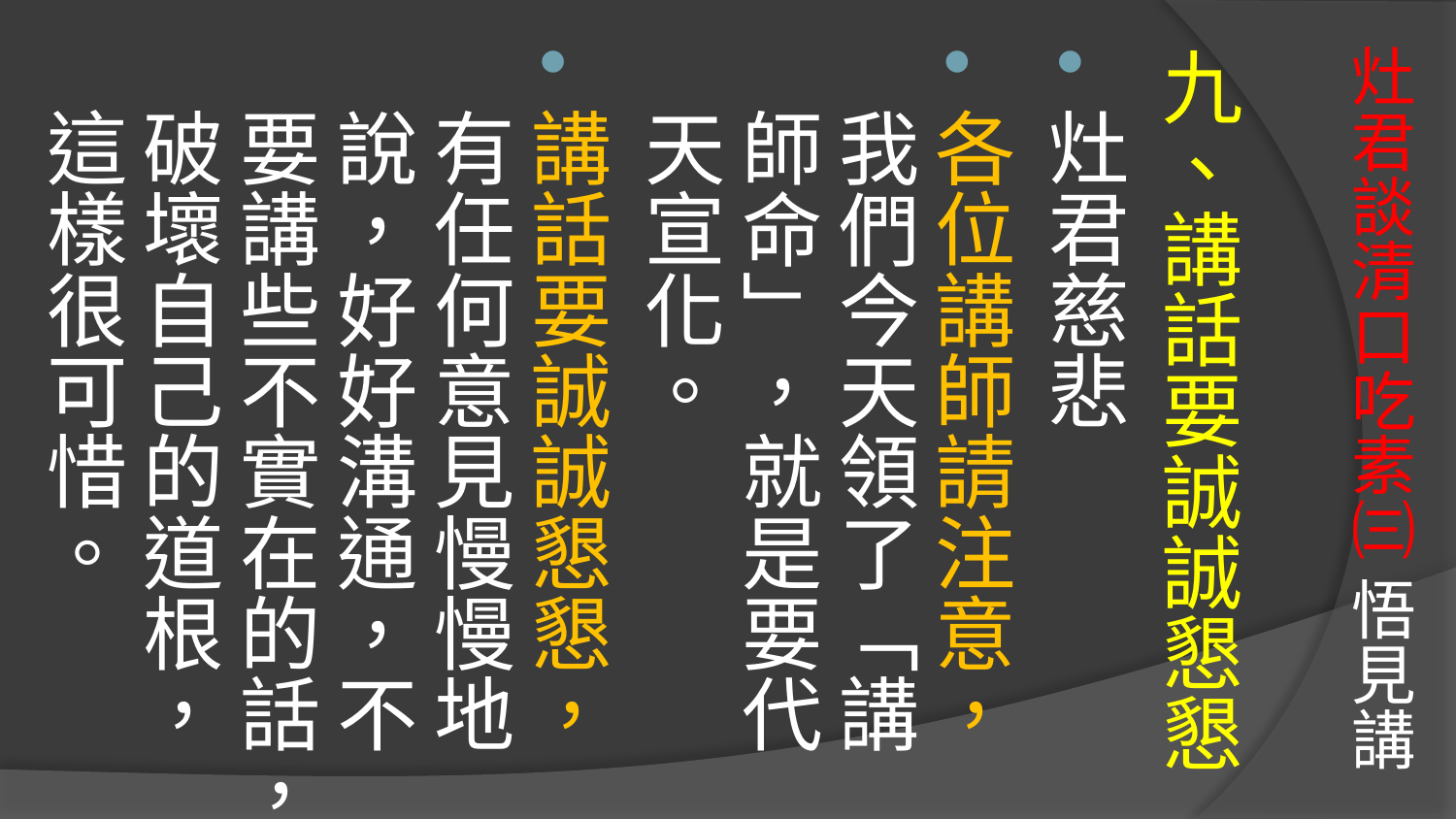

# 灶君談清口吃素㈢ 悟見講
九、講話要誠誠懇懇
灶君慈悲
各位講師請注意，我們今天領了「講師命」，就是要代天宣化。
講話要誠誠懇懇，有任何意見慢慢地說，好好溝通，不要講些不實在的話，破壞自己的道根，這樣很可惜。